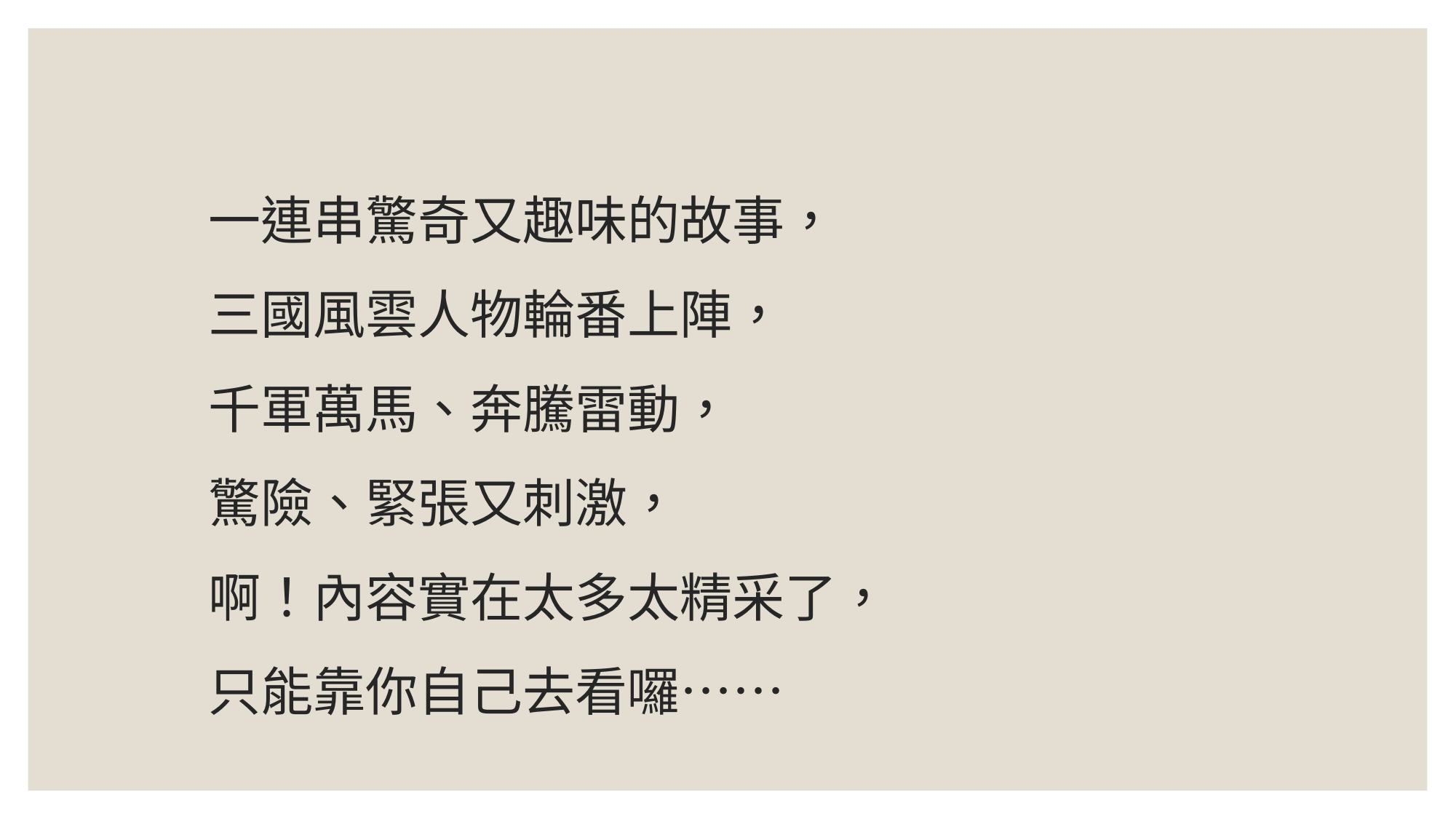

# 一連串驚奇又趣味的故事， 三國風雲人物輪番上陣， 千軍萬馬、奔騰雷動， 驚險、緊張又刺激， 啊！內容實在太多太精采了， 只能靠你自己去看囉……